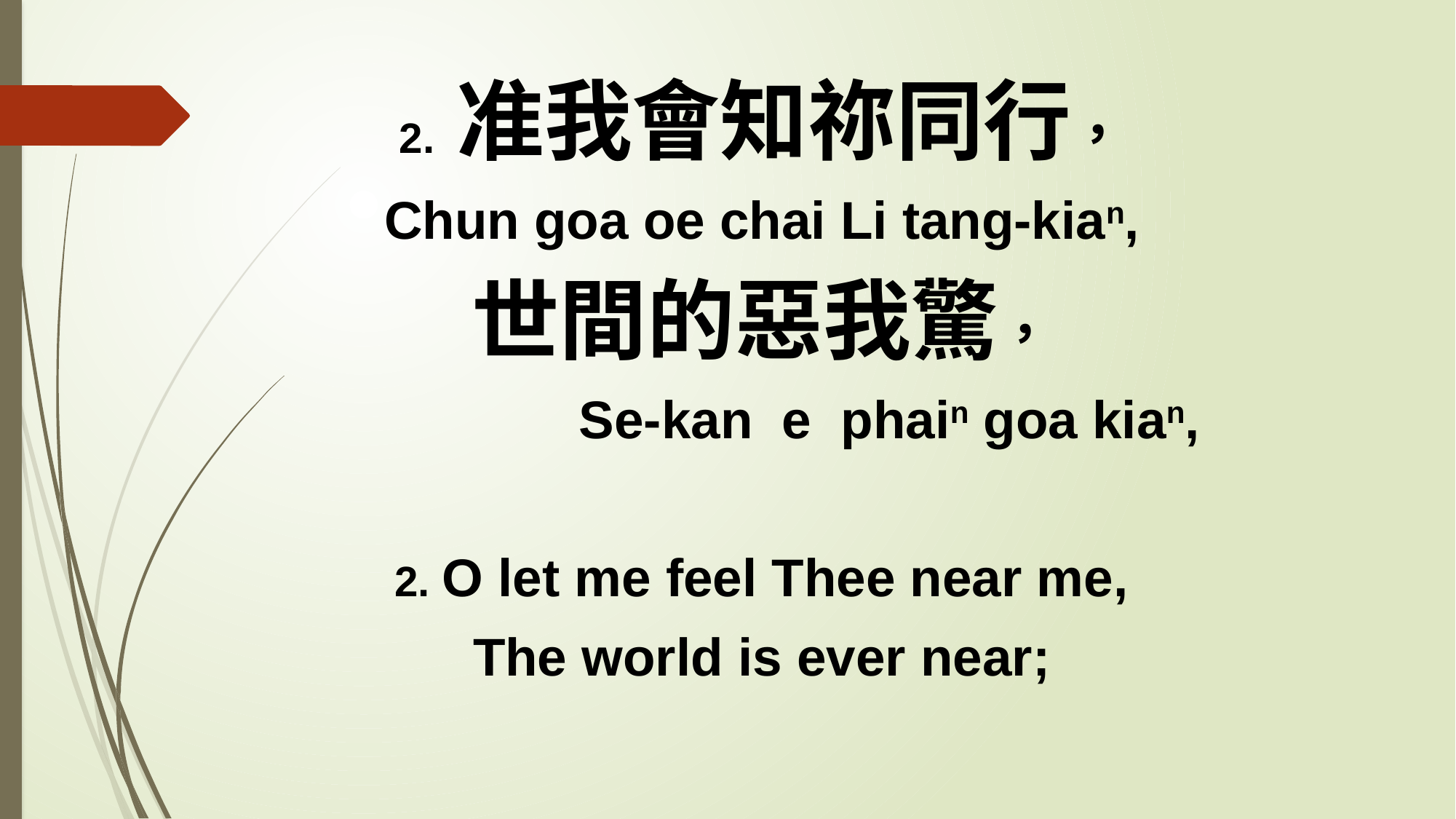

2. 准我會知祢同行，
Chun goa oe chai Li tang-kian,
世間的惡我驚，
                         Se-kan  e  phain goa kian,

2. O let me feel Thee near me,
The world is ever near;